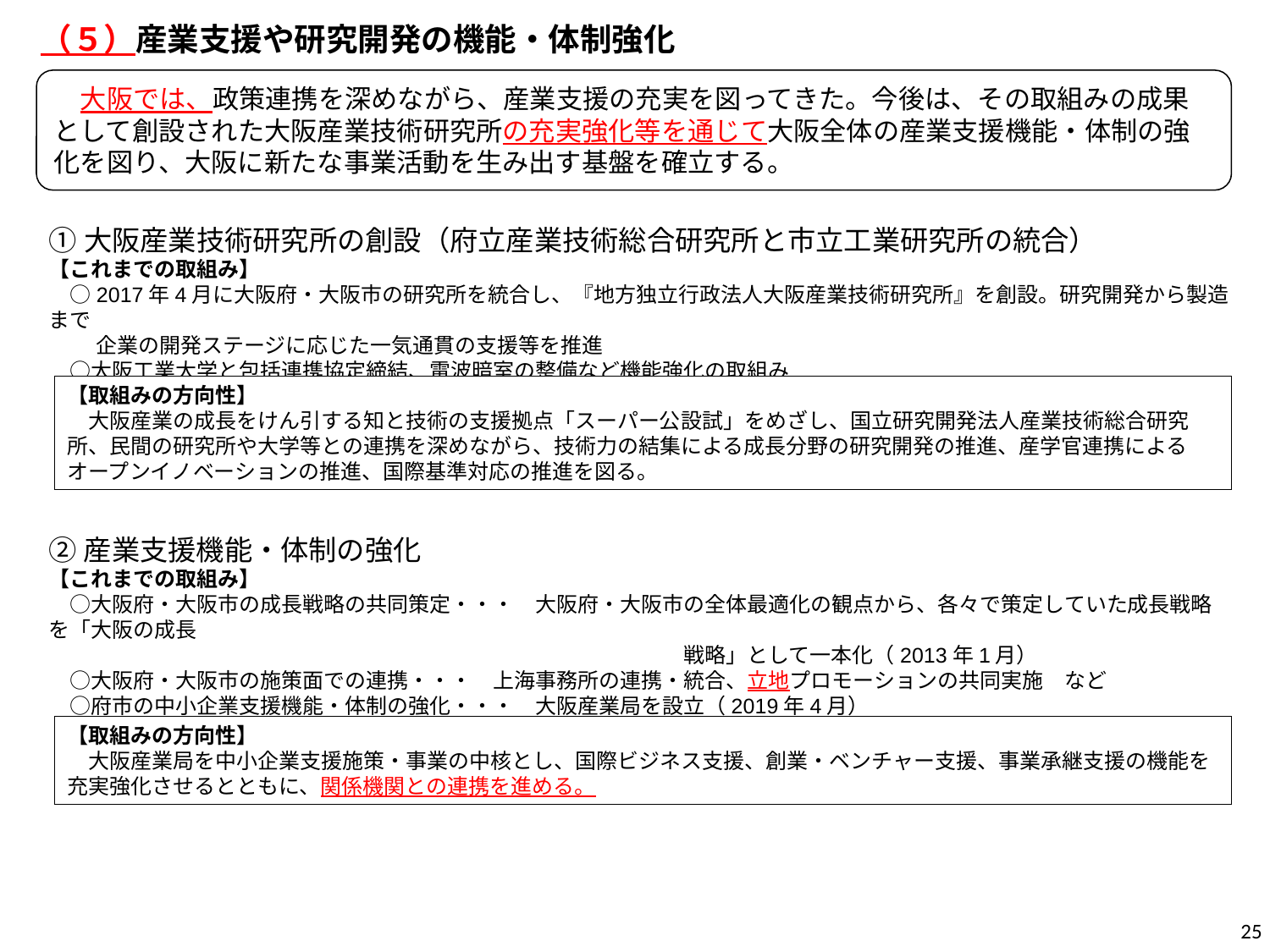

（５）産業支援や研究開発の機能・体制強化
　大阪では、政策連携を深めながら、産業支援の充実を図ってきた。今後は、その取組みの成果として創設された大阪産業技術研究所の充実強化等を通じて大阪全体の産業支援機能・体制の強化を図り、大阪に新たな事業活動を生み出す基盤を確立する。
①大阪産業技術研究所の創設（府立産業技術総合研究所と市立工業研究所の統合）
【これまでの取組み】
　○2017年4月に大阪府・大阪市の研究所を統合し、『地方独立行政法人大阪産業技術研究所』を創設。研究開発から製造まで
　　 企業の開発ステージに応じた一気通貫の支援等を推進
　○大阪工業大学と包括連携協定締結、電波暗室の整備など機能強化の取組み
【取組みの方向性】
　大阪産業の成長をけん引する知と技術の支援拠点「スーパー公設試」をめざし、国立研究開発法人産業技術総合研究所、民間の研究所や大学等との連携を深めながら、技術力の結集による成長分野の研究開発の推進、産学官連携によるオープンイノベーションの推進、国際基準対応の推進を図る。
②産業支援機能・体制の強化
【これまでの取組み】
　○大阪府・大阪市の成長戦略の共同策定・・・　大阪府・大阪市の全体最適化の観点から、各々で策定していた成長戦略を「大阪の成長
　　　　　　　　　　　　　　　　　　　　　　　　　　　　　　戦略」として一本化（2013年1月）
　○大阪府・大阪市の施策面での連携・・・　上海事務所の連携・統合、立地プロモーションの共同実施　など
　○府市の中小企業支援機能・体制の強化・・・　大阪産業局を設立（2019年4月）
【取組みの方向性】
　大阪産業局を中小企業支援施策・事業の中核とし、国際ビジネス支援、創業・ベンチャー支援、事業承継支援の機能を充実強化させるとともに、関係機関との連携を進める。
25